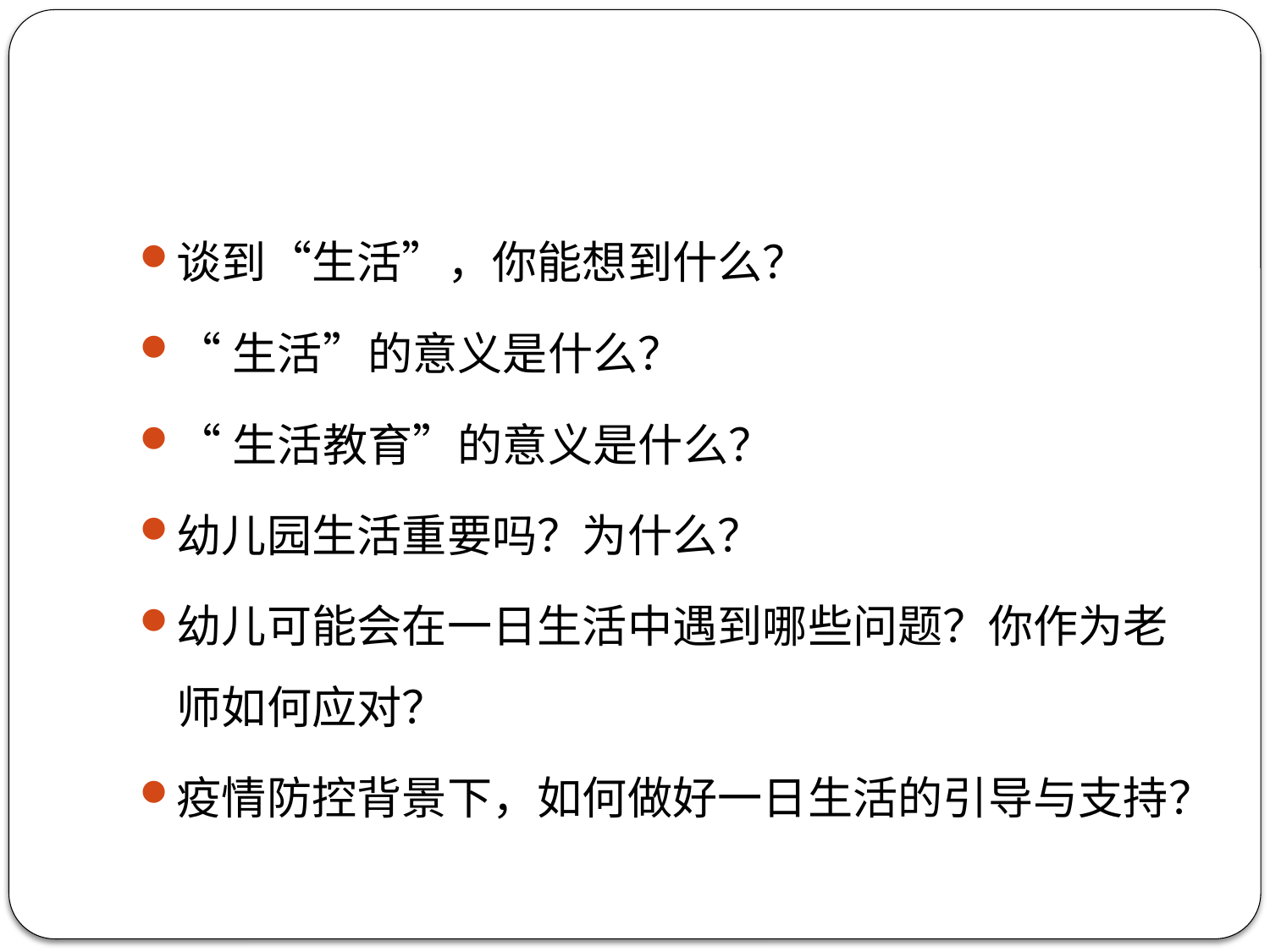

谈到“生活”，你能想到什么？
“生活”的意义是什么？
“生活教育”的意义是什么？
幼儿园生活重要吗？为什么？
幼儿可能会在一日生活中遇到哪些问题？你作为老师如何应对？
疫情防控背景下，如何做好一日生活的引导与支持？